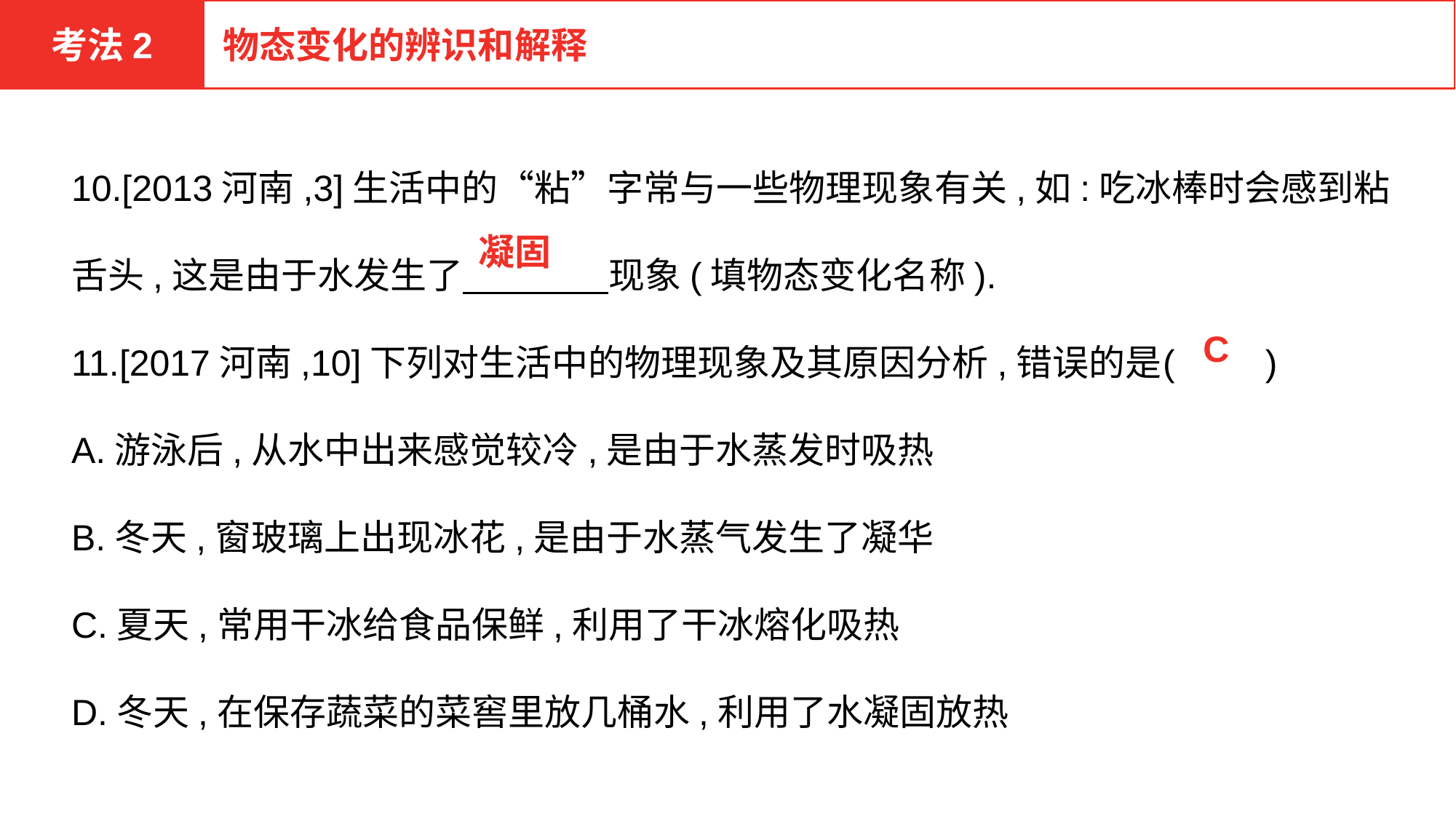

考法2
物态变化的辨识和解释
10.[2013河南,3]生活中的“粘”字常与一些物理现象有关,如:吃冰棒时会感到粘舌头,这是由于水发生了　　　　现象(填物态变化名称).
11.[2017河南,10]下列对生活中的物理现象及其原因分析,错误的是	(　　)
A.游泳后,从水中出来感觉较冷,是由于水蒸发时吸热
B.冬天,窗玻璃上出现冰花,是由于水蒸气发生了凝华
C.夏天,常用干冰给食品保鲜,利用了干冰熔化吸热
D.冬天,在保存蔬菜的菜窖里放几桶水,利用了水凝固放热
凝固
C